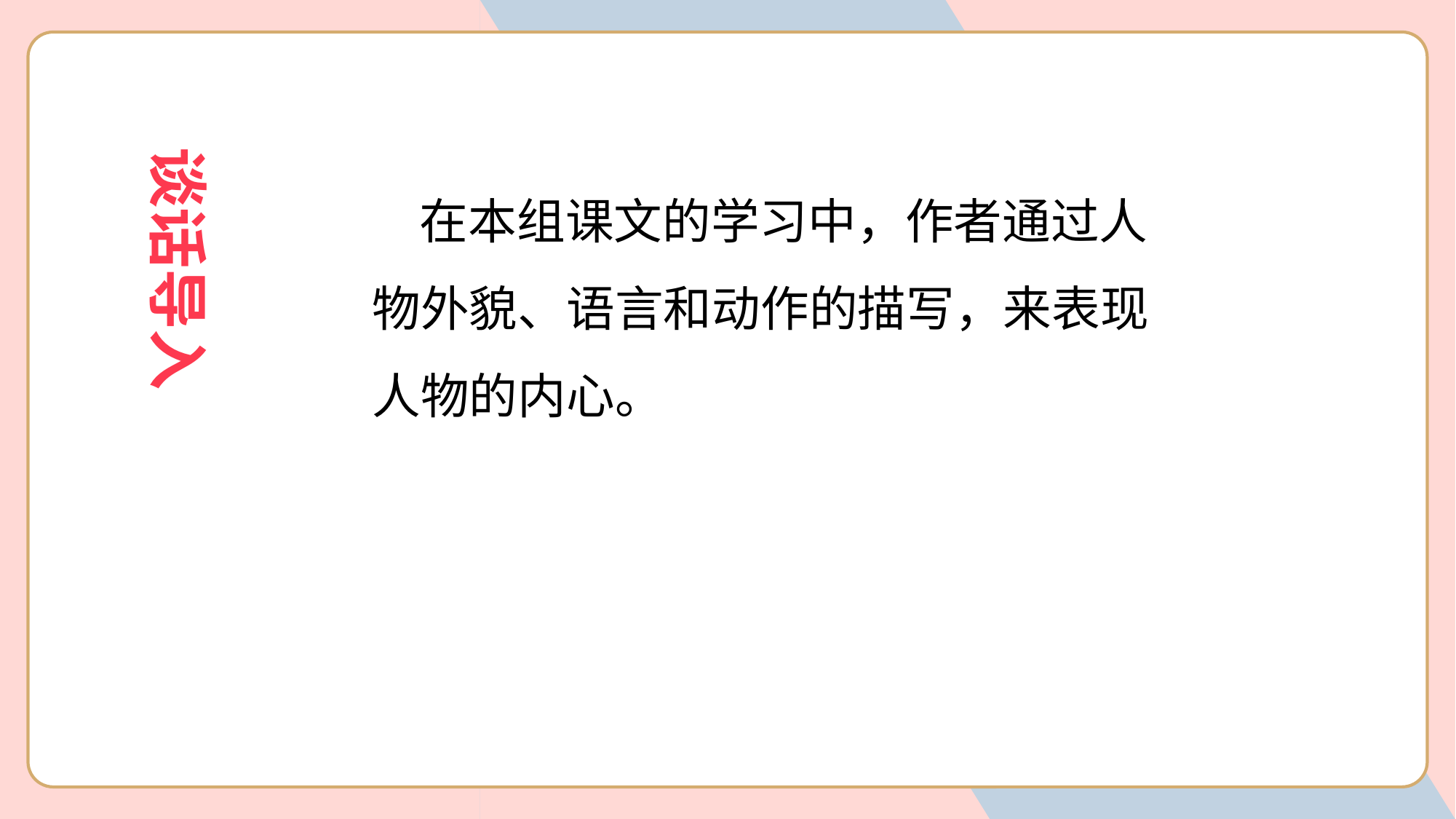

谈话导入
     在本组课文的学习中，作者通过人物外貌、语言和动作的描写，来表现人物的内心。